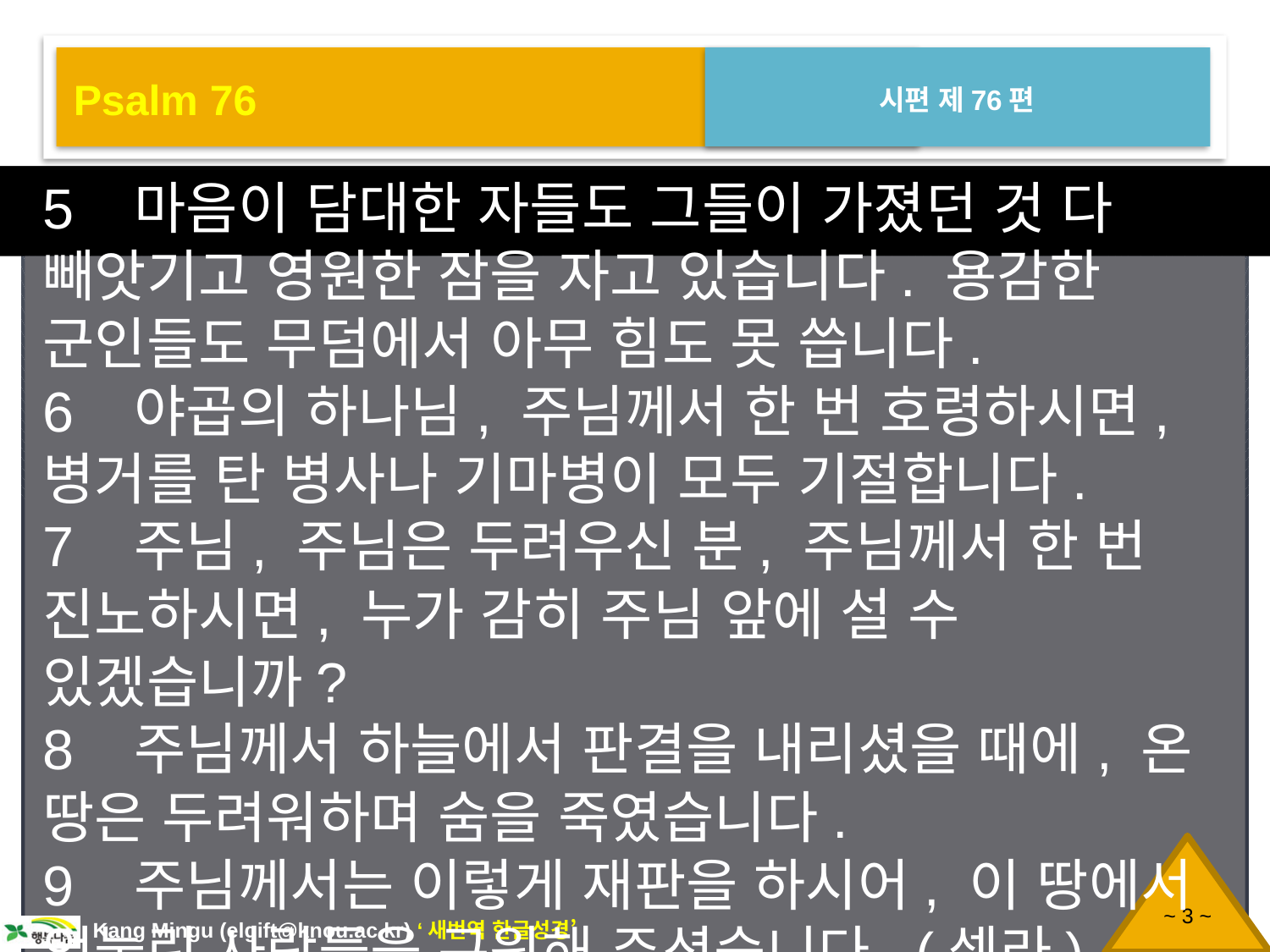

Psalm 76
시편 제76편
5   마음이 담대한 자들도 그들이 가졌던 것 다 빼앗기고 영원한 잠을 자고 있습니다. 용감한 군인들도 무덤에서 아무 힘도 못 씁니다.
6   야곱의 하나님, 주님께서 한 번 호령하시면, 병거를 탄 병사나 기마병이 모두 기절합니다.
7   주님, 주님은 두려우신 분, 주님께서 한 번 진노하시면, 누가 감히 주님 앞에 설 수 있겠습니까?
8   주님께서 하늘에서 판결을 내리셨을 때에, 온 땅은 두려워하며 숨을 죽였습니다.
9   주님께서는 이렇게 재판을 하시어, 이 땅에서 억눌린 사람들을 구원해 주셨습니다. (셀라)